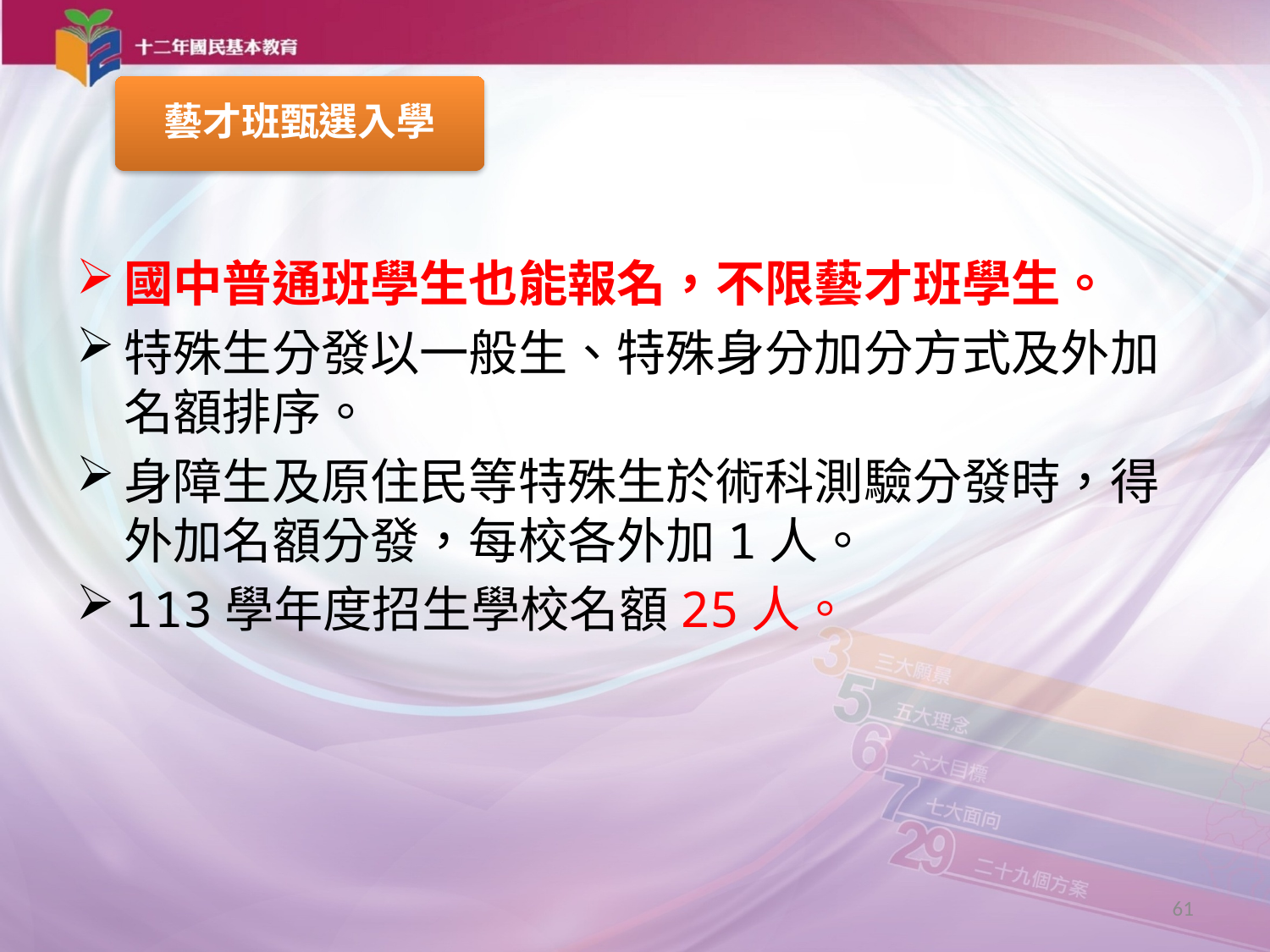

藝才班甄選入學
國中普通班學生也能報名，不限藝才班學生。
特殊生分發以一般生、特殊身分加分方式及外加名額排序。
身障生及原住民等特殊生於術科測驗分發時，得外加名額分發，每校各外加1人。
113學年度招生學校名額25人。

61